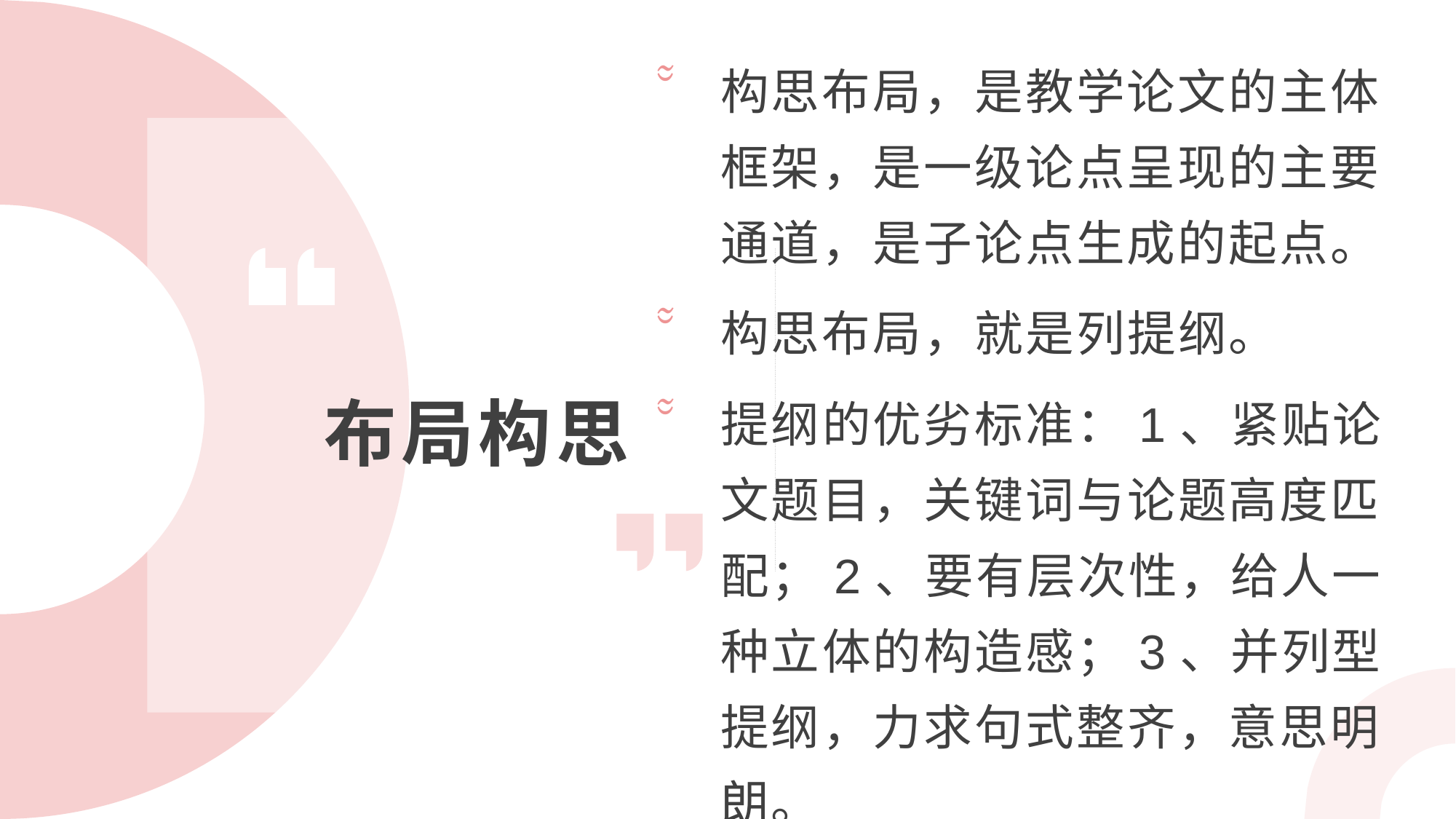

构思布局，是教学论文的主体框架，是一级论点呈现的主要通道，是子论点生成的起点。
构思布局，就是列提纲。
提纲的优劣标准：1、紧贴论文题目，关键词与论题高度匹配；2、要有层次性，给人一种立体的构造感；3、并列型提纲，力求句式整齐，意思明朗。

    布局构思